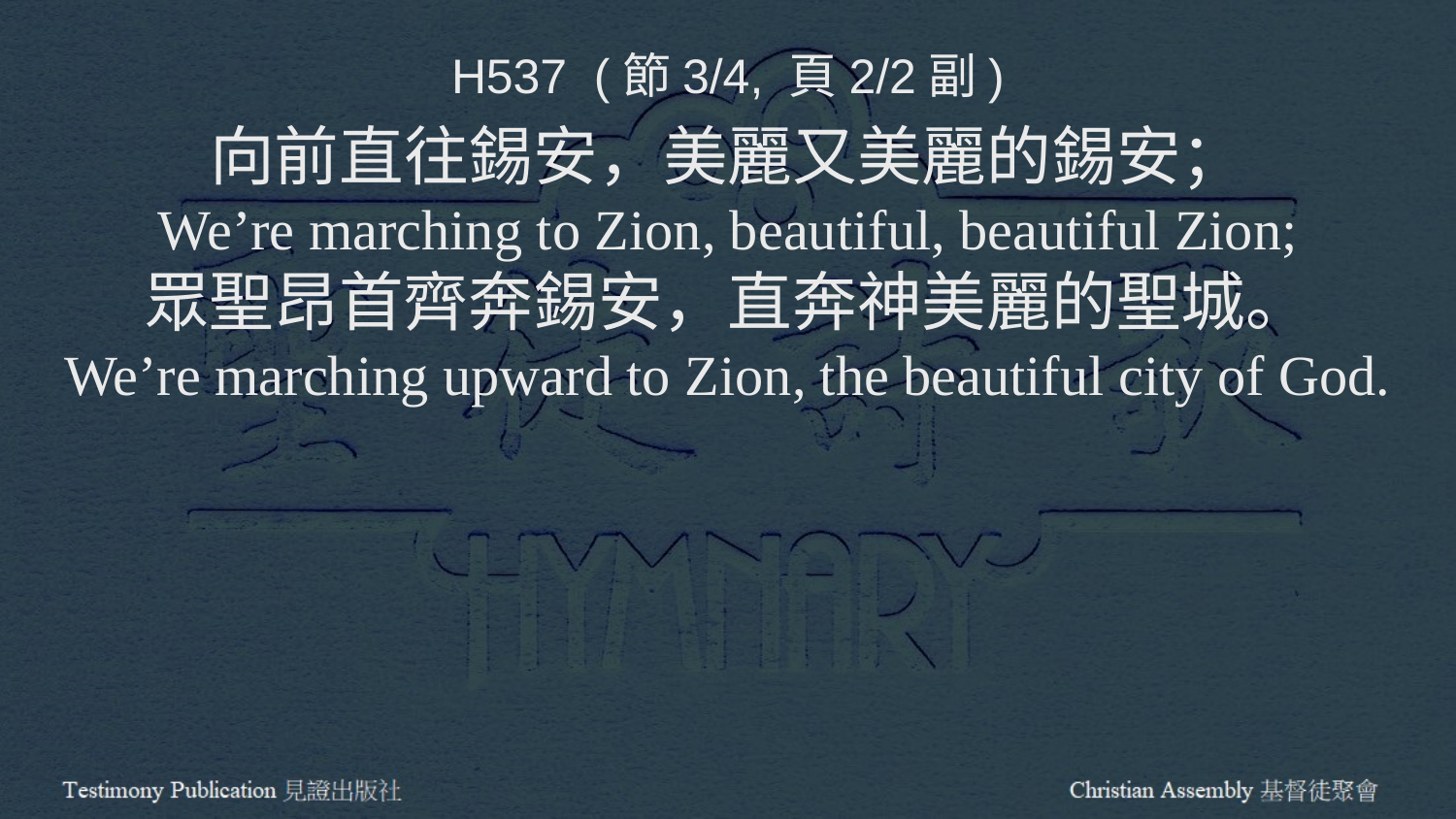

H537  (節3/4, 頁2/2副)
向前直往錫安，美麗又美麗的錫安；
We’re marching to Zion, beautiful, beautiful Zion;
眾聖昂首齊奔錫安，直奔神美麗的聖城。
We’re marching upward to Zion, the beautiful city of God.